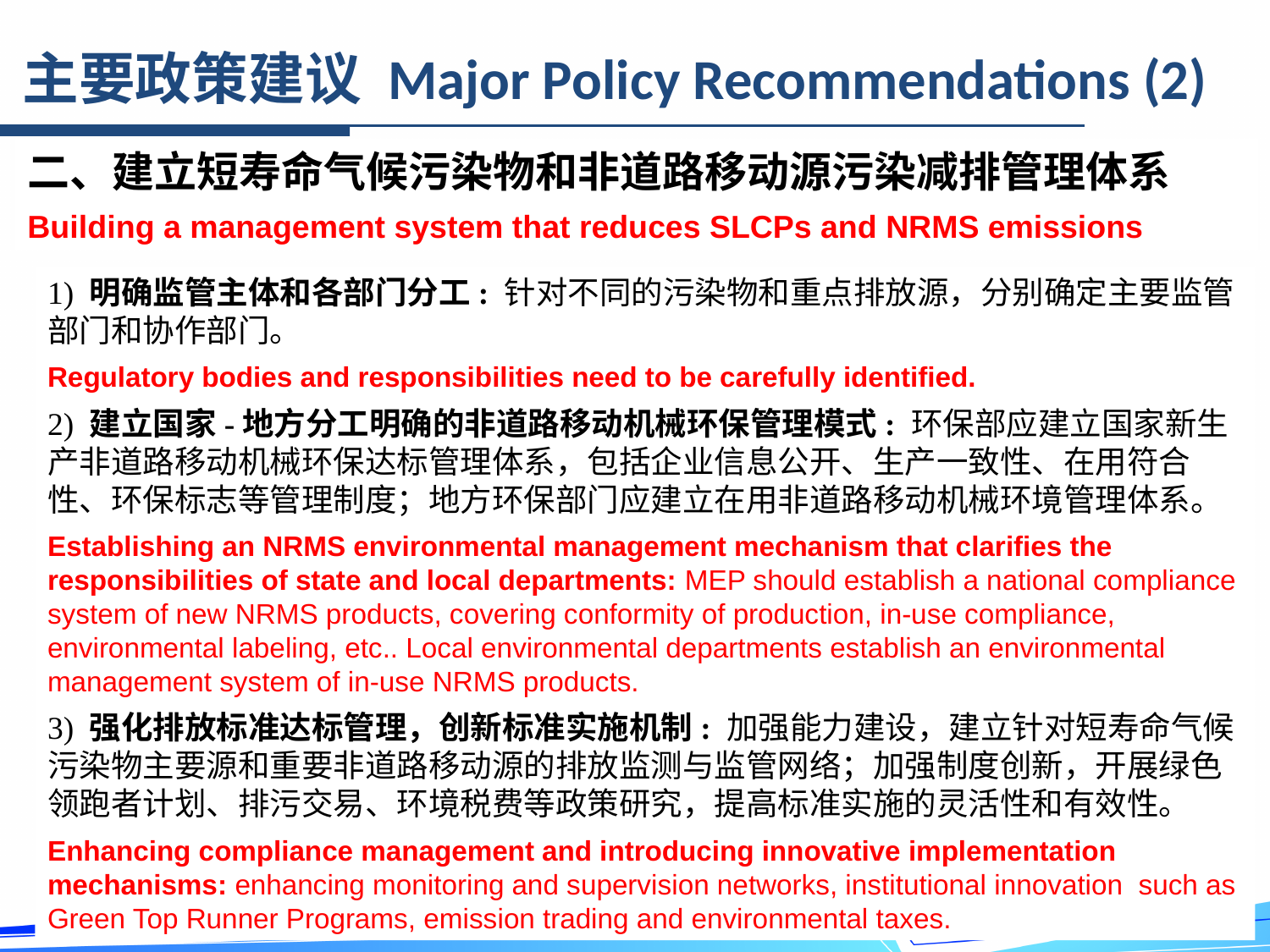

主要政策建议 Major Policy Recommendations (2)
二、建立短寿命气候污染物和非道路移动源污染减排管理体系
Building a management system that reduces SLCPs and NRMS emissions
1) 明确监管主体和各部门分工: 针对不同的污染物和重点排放源，分别确定主要监管部门和协作部门。
Regulatory bodies and responsibilities need to be carefully identified.
2) 建立国家-地方分工明确的非道路移动机械环保管理模式: 环保部应建立国家新生产非道路移动机械环保达标管理体系，包括企业信息公开、生产一致性、在用符合性、环保标志等管理制度；地方环保部门应建立在用非道路移动机械环境管理体系。
Establishing an NRMS environmental management mechanism that clarifies the responsibilities of state and local departments: MEP should establish a national compliance system of new NRMS products, covering conformity of production, in-use compliance, environmental labeling, etc.. Local environmental departments establish an environmental management system of in-use NRMS products.
3) 强化排放标准达标管理，创新标准实施机制: 加强能力建设，建立针对短寿命气候污染物主要源和重要非道路移动源的排放监测与监管网络；加强制度创新，开展绿色领跑者计划、排污交易、环境税费等政策研究，提高标准实施的灵活性和有效性。
Enhancing compliance management and introducing innovative implementation mechanisms: enhancing monitoring and supervision networks, institutional innovation  such as Green Top Runner Programs, emission trading and environmental taxes.